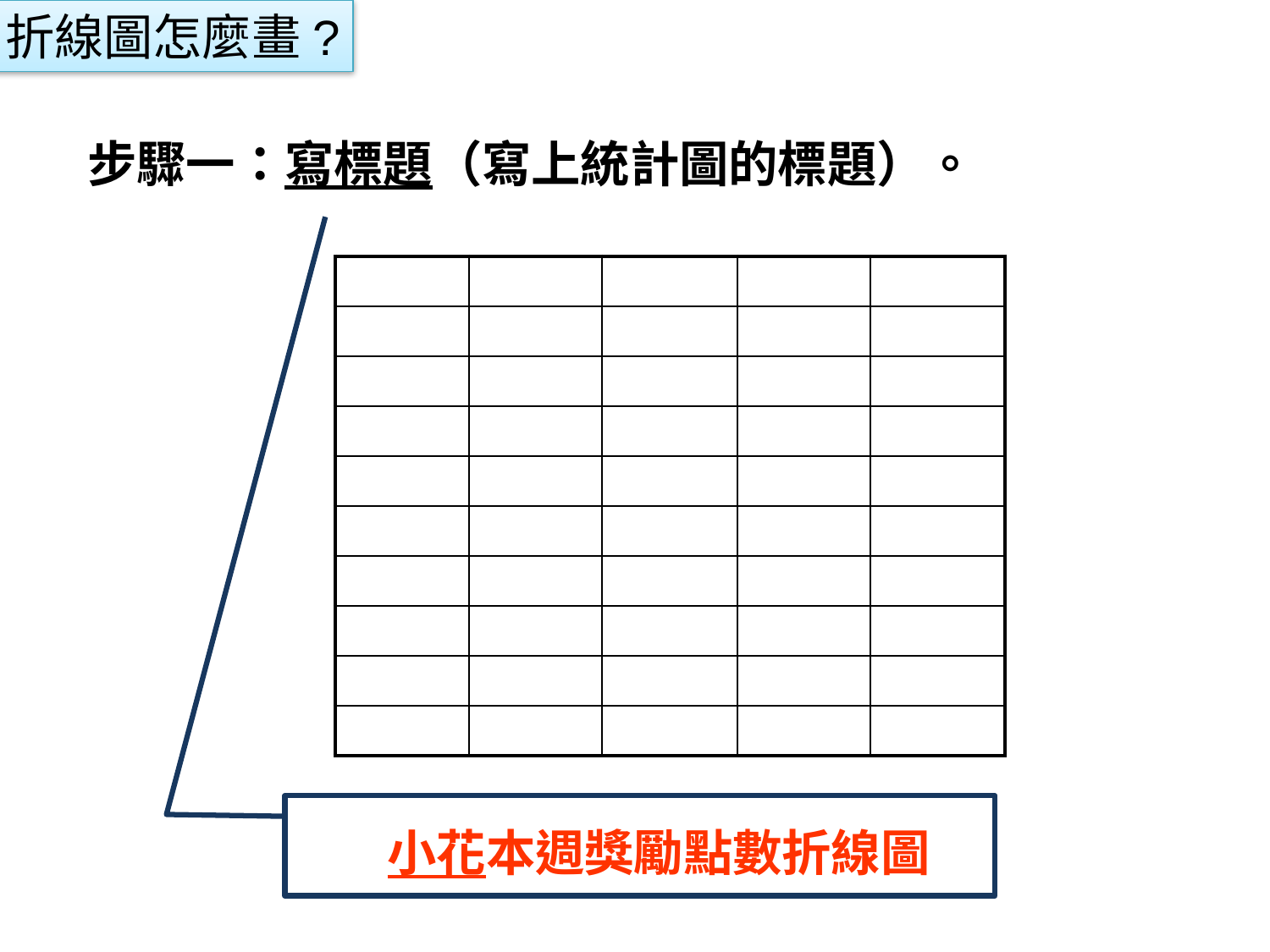

折線圖怎麼畫?
步驟一：寫標題（寫上統計圖的標題）。
|  |  |  |  |  |
| --- | --- | --- | --- | --- |
|  |  |  |  |  |
|  |  |  |  |  |
|  |  |  |  |  |
|  |  |  |  |  |
|  |  |  |  |  |
|  |  |  |  |  |
|  |  |  |  |  |
|  |  |  |  |  |
|  |  |  |  |  |

小花本週獎勵點數折線圖